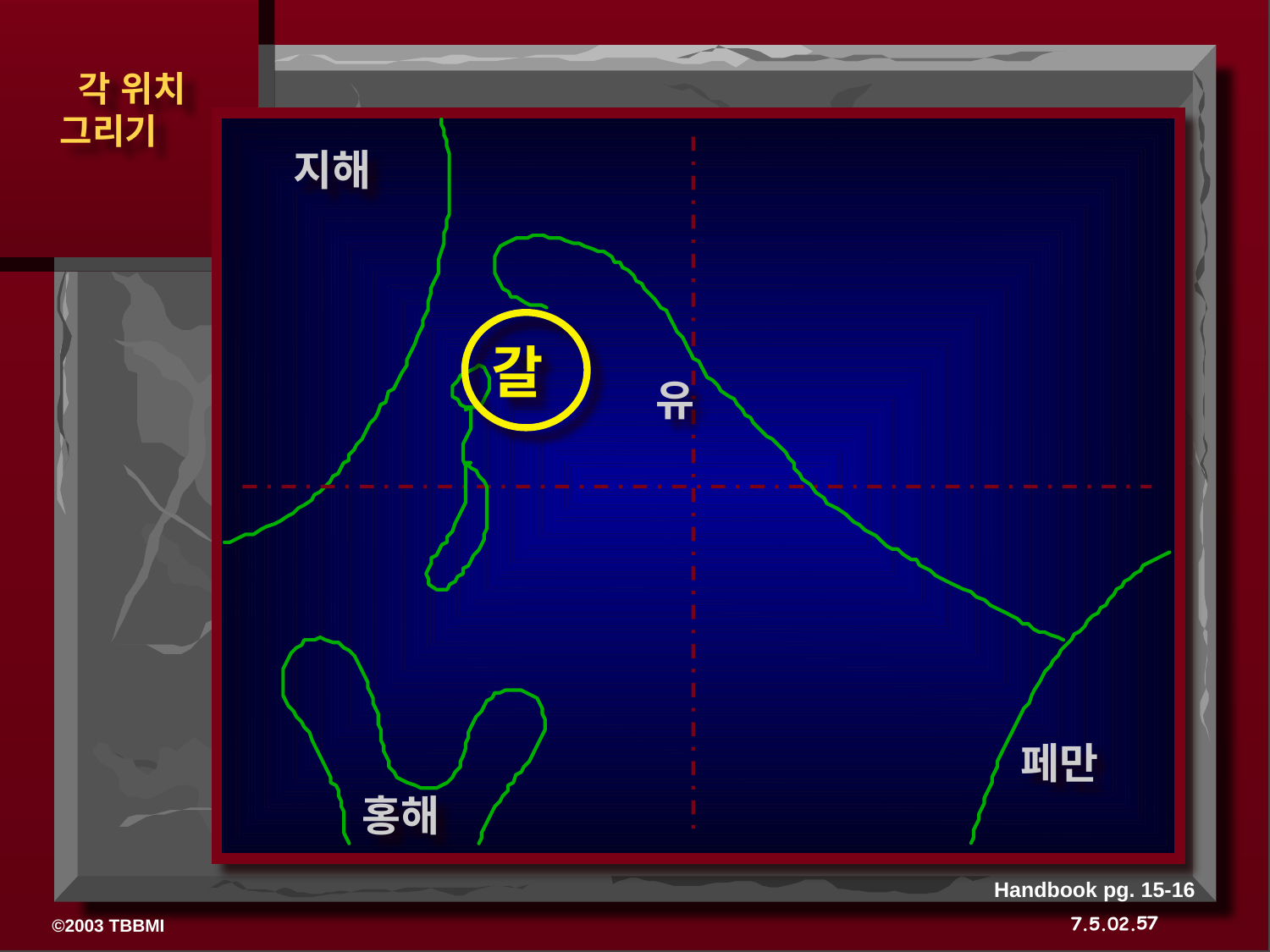

지해

갈

유

페만
홍해

Handbook pg. 15-16
57